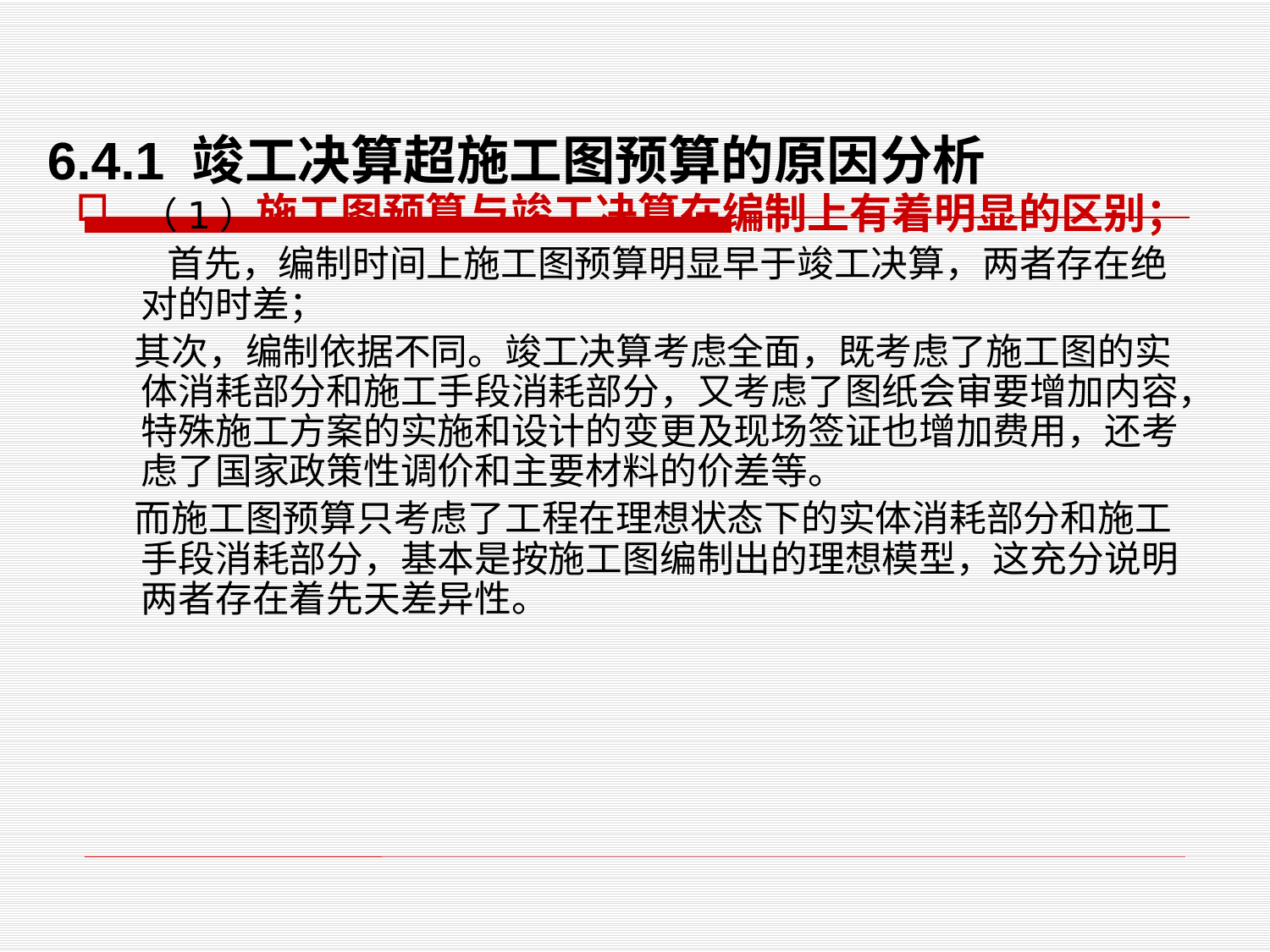

# 6.4.1 竣工决算超施工图预算的原因分析
（1）施工图预算与竣工决算在编制上有着明显的区别；
          首先，编制时间上施工图预算明显早于竣工决算，两者存在绝对的时差；
      其次，编制依据不同。竣工决算考虑全面，既考虑了施工图的实体消耗部分和施工手段消耗部分，又考虑了图纸会审要增加内容，特殊施工方案的实施和设计的变更及现场签证也增加费用，还考虑了国家政策性调价和主要材料的价差等。
      而施工图预算只考虑了工程在理想状态下的实体消耗部分和施工手段消耗部分，基本是按施工图编制出的理想模型，这充分说明两者存在着先天差异性。